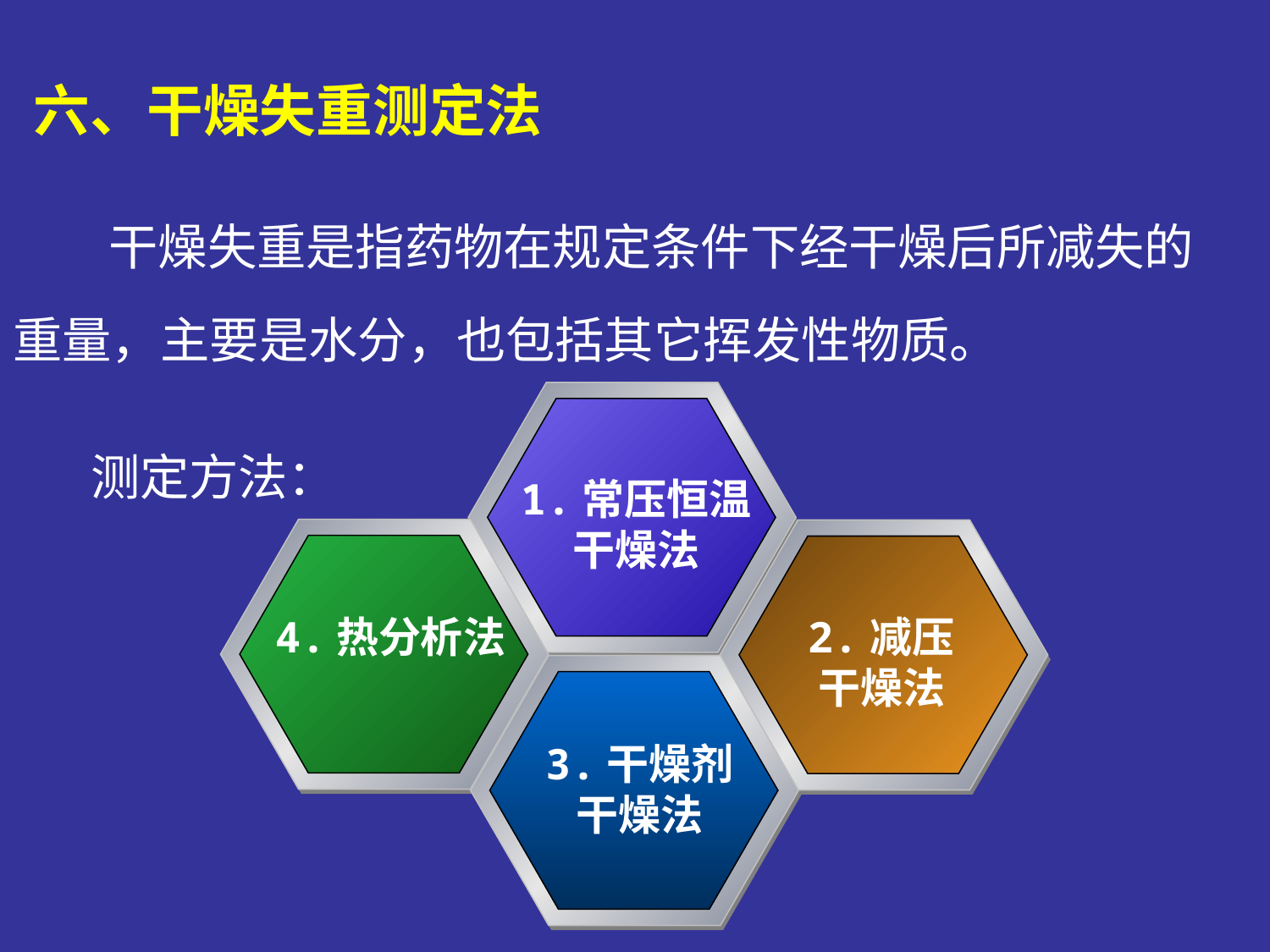

# 六、干燥失重测定法
     干燥失重是指药物在规定条件下经干燥后所减失的重量，主要是水分，也包括其它挥发性物质。
      测定方法：

1.常压恒温
干燥法

4.热分析法
2.减压
干燥法

3.干燥剂
干燥法